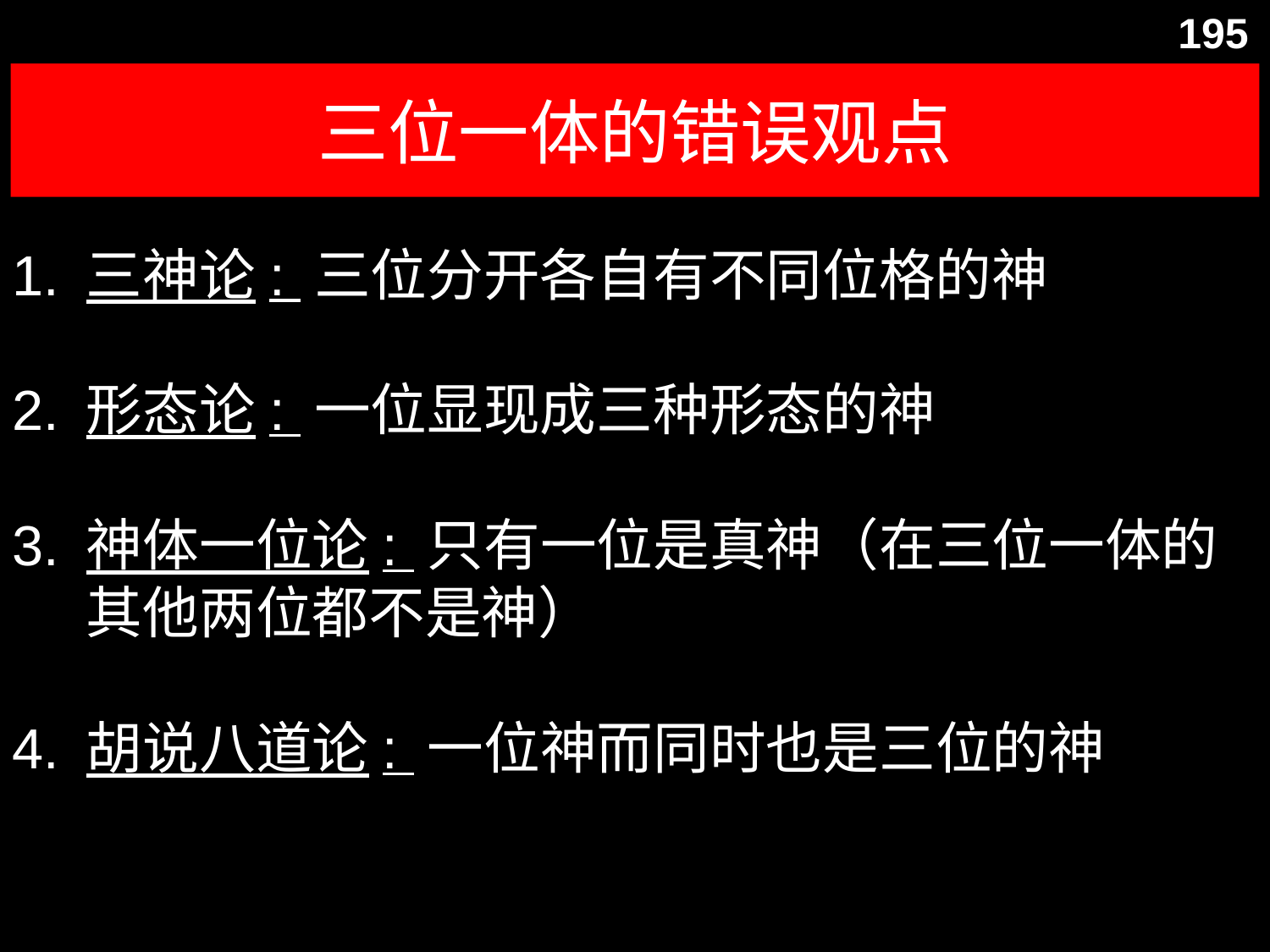

195
# 三位一体的错误观点
1.	三神论: 三位分开各自有不同位格的神

2.	形态论: 一位显现成三种形态的神

3.	神体一位论: 只有一位是真神（在三位一体的其他两位都不是神）

4.	胡说八道论: 一位神而同时也是三位的神